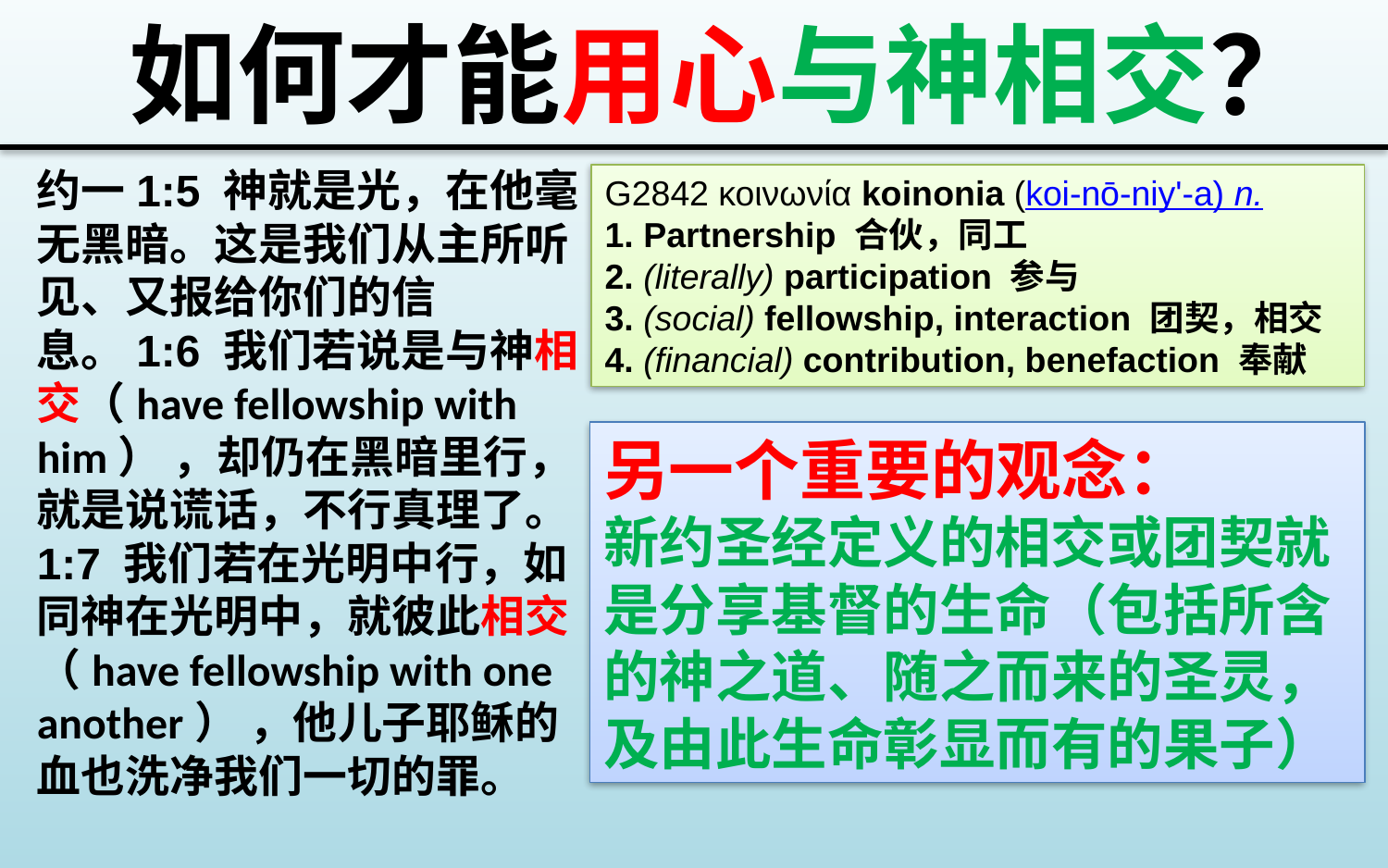

如何才能用心与神相交？
约一1:5 神就是光，在他毫无黑暗。这是我们从主所听见、又报给你们的信息。1:6 我们若说是与神相交（have fellowship with him） ，却仍在黑暗里行，就是说谎话，不行真理了。1:7 我们若在光明中行，如同神在光明中，就彼此相交（have fellowship with one another） ，他儿子耶稣的血也洗净我们一切的罪。
G2842 κοινωνία koinonia (koi-nō-niy'-a) n.
1. Partnership 合伙，同工
2. (literally) participation 参与
3. (social) fellowship, interaction 团契，相交
4. (financial) contribution, benefaction 奉献
另一个重要的观念：
新约圣经定义的相交或团契就是分享基督的生命（包括所含的神之道、随之而来的圣灵，及由此生命彰显而有的果子）